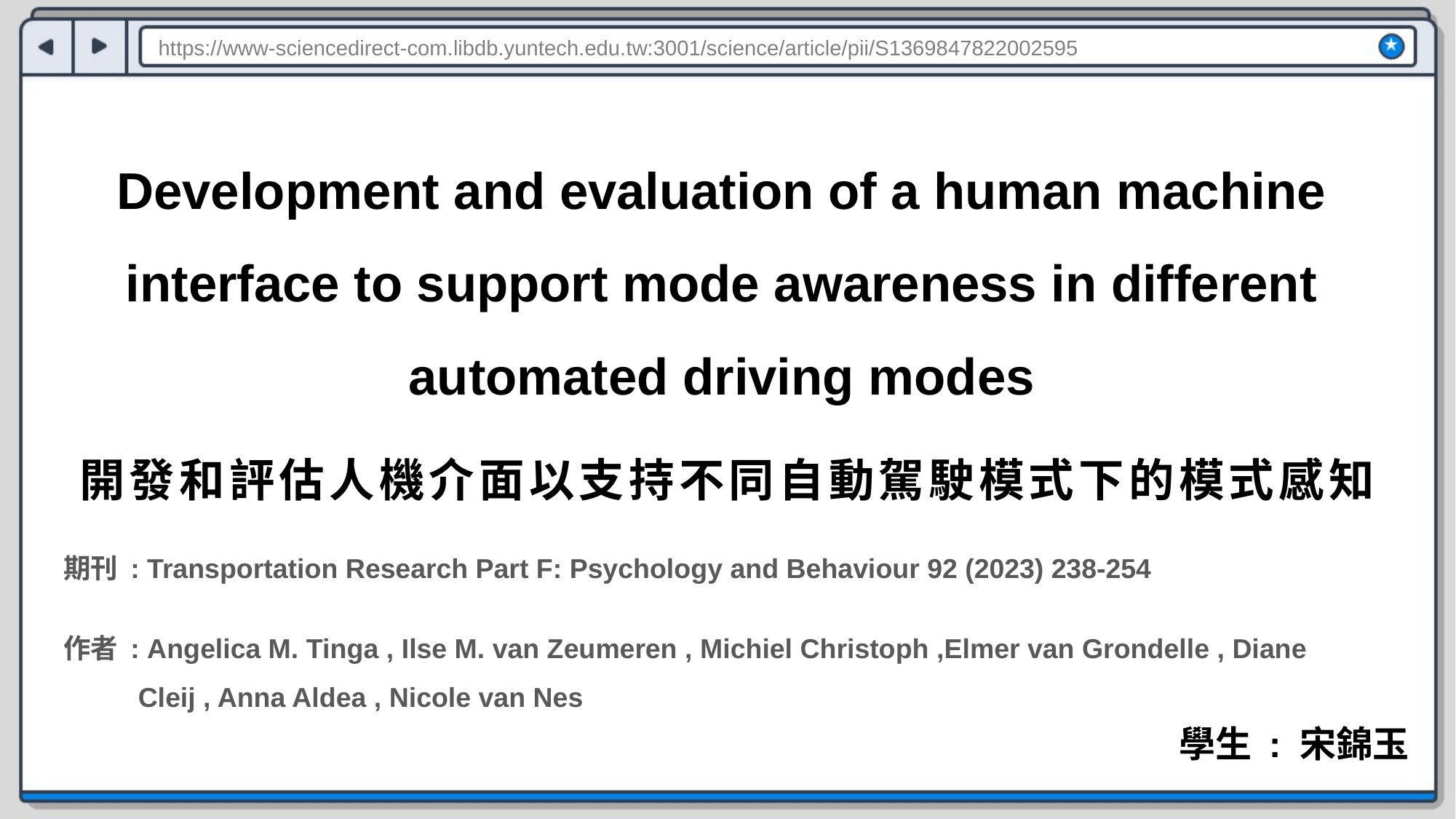

https://www-sciencedirect-com.libdb.yuntech.edu.tw:3001/science/article/pii/S1369847822002595
Development and evaluation of a human machine interface to support mode awareness in different automated driving modes
開發和評估人機介面以支持不同自動駕駛模式下的模式感知
期刊 : Transportation Research Part F: Psychology and Behaviour 92 (2023) 238-254
作者 : Angelica M. Tinga , Ilse M. van Zeumeren , Michiel Christoph ,Elmer van Grondelle , Diane Cleij , Anna Aldea , Nicole van Nes
學生 : 宋錦玉